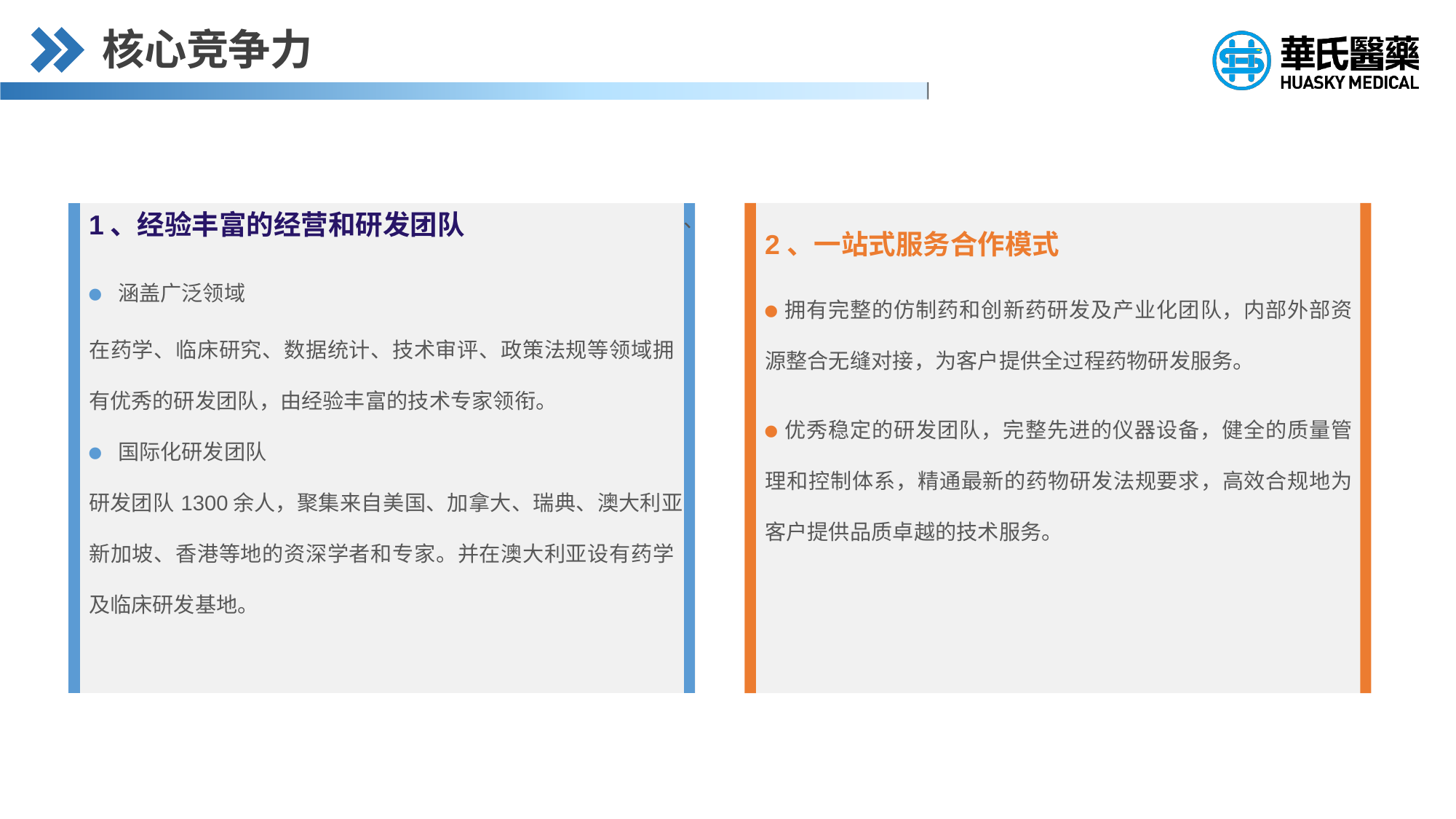

# 核心竞争力
|  | 1、经验丰富的经营和研发团队 | 、 |
| --- | --- | --- |
|  | ⚫ 涵盖广泛领域 |  |
|  | 在药学、临床研究、数据统计、技术审评、政策法规等领域拥 |  |
|  | 有优秀的研发团队，由经验丰富的技术专家领衔。 |  |
|  | ⚫ 国际化研发团队 |  |
|  | 研发团队1300余人，聚集来自美国、加拿大、瑞典、澳大利亚 |  |
|  | 新加坡、香港等地的资深学者和专家。并在澳大利亚设有药学 |  |
|  | 及临床研发基地。 |  |

2、一站式服务合作模式
⚫  拥有完整的仿制药和创新药研发及产业化团队，内部外部资 源整合无缝对接，为客户提供全过程药物研发服务。
⚫  优秀稳定的研发团队，完整先进的仪器设备，健全的质量管 理和控制体系，精通最新的药物研发法规要求，高效合规地为 客户提供品质卓越的技术服务。